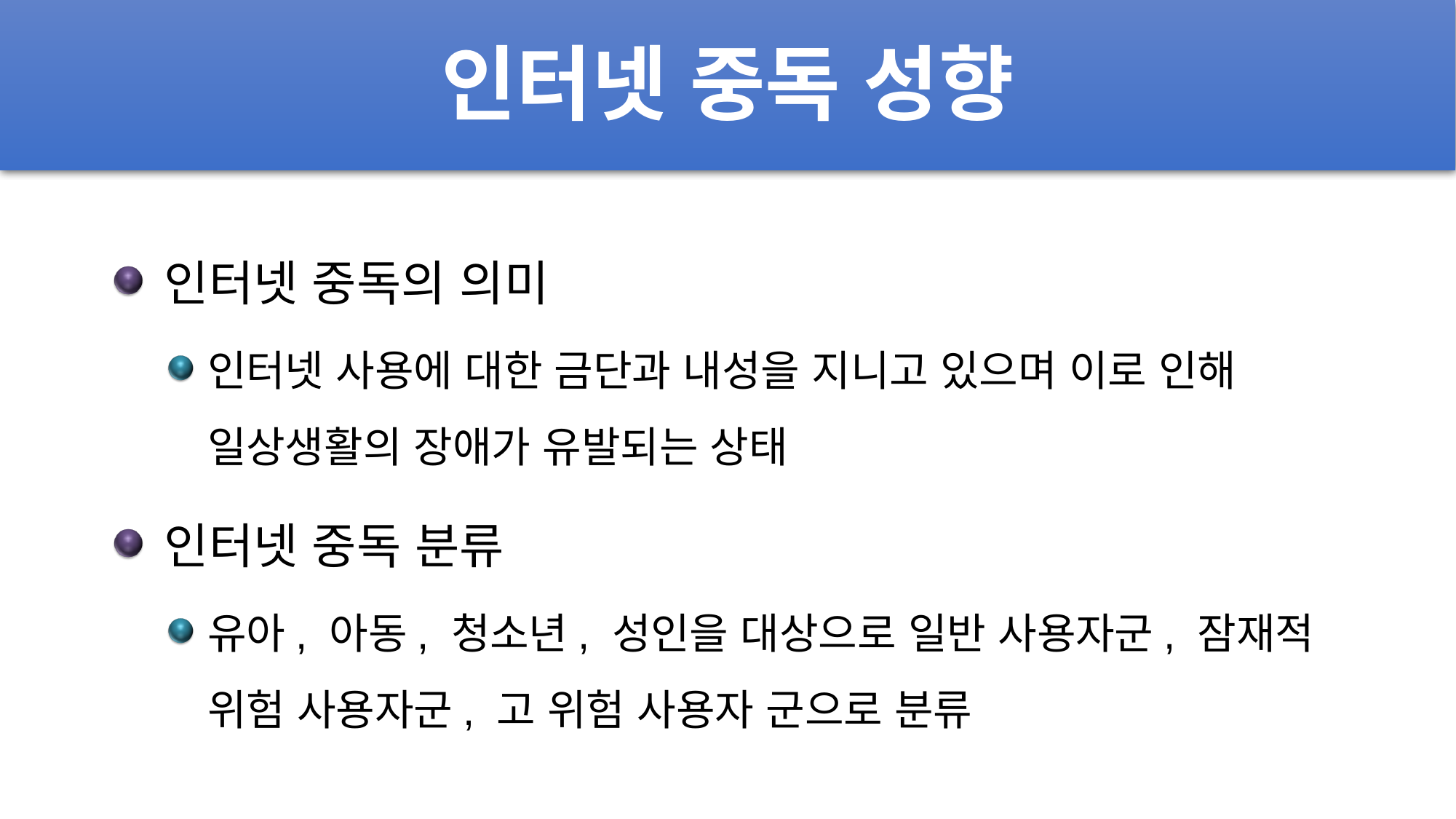

# 인터넷 중독 성향
인터넷 중독의 의미
인터넷 사용에 대한 금단과 내성을 지니고 있으며 이로 인해 일상생활의 장애가 유발되는 상태
인터넷 중독 분류
유아, 아동, 청소년, 성인을 대상으로 일반 사용자군, 잠재적 위험 사용자군, 고 위험 사용자 군으로 분류